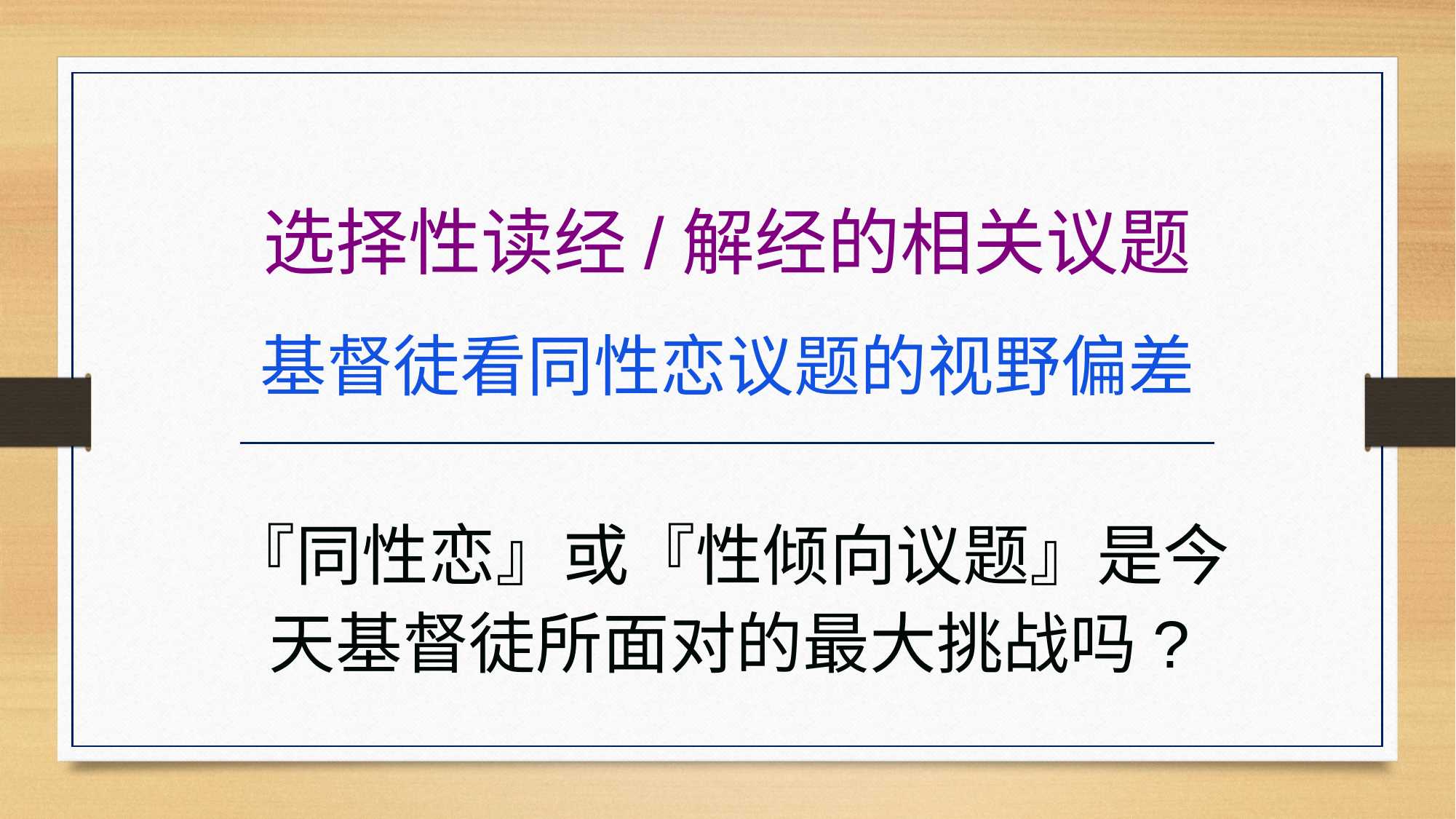

# 选择性读经/解经的相关议题 基督徒看同性恋议题的视野偏差
『同性恋』或『性倾向议题』是今天基督徒所面对的最大挑战吗?